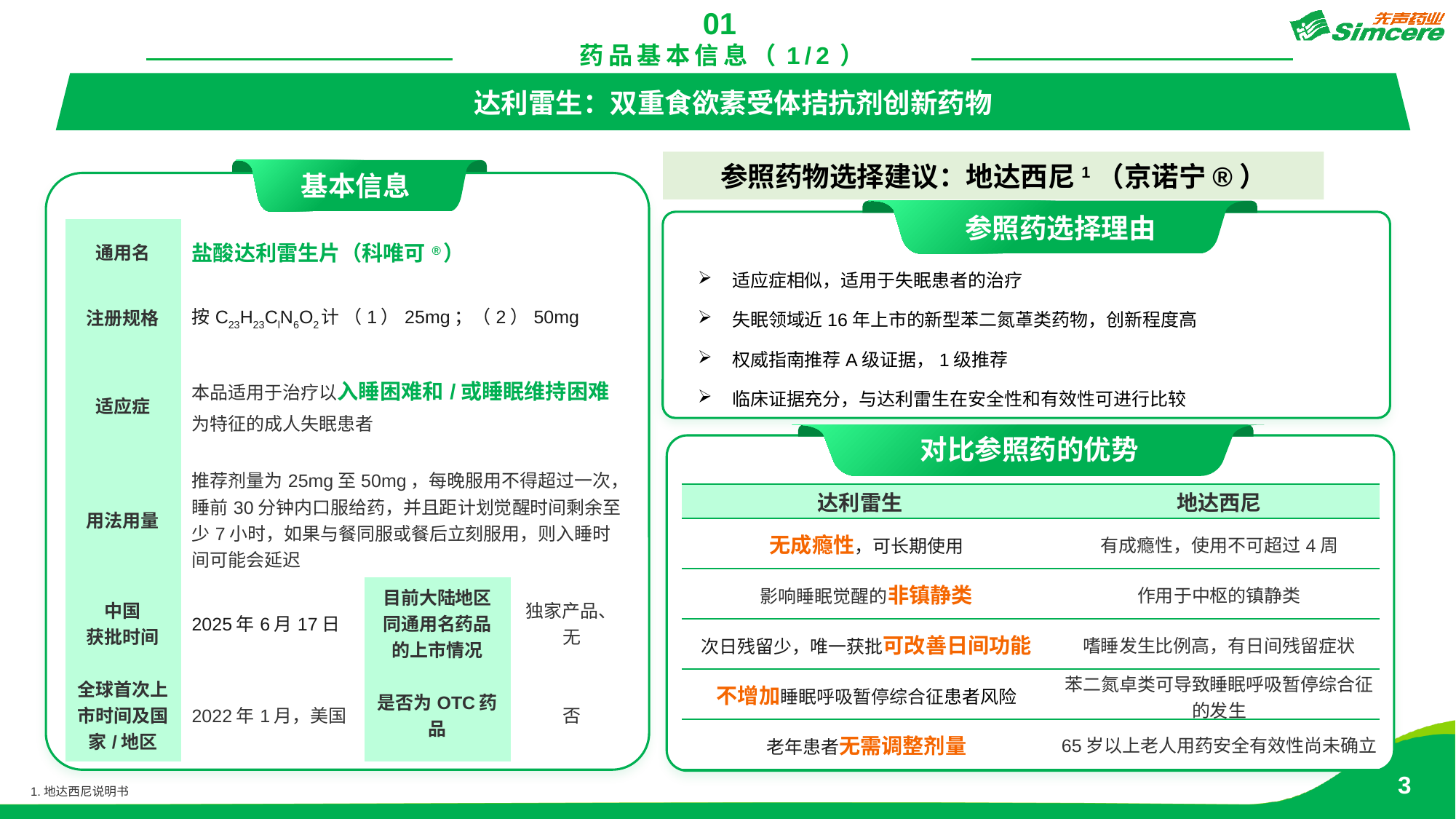

01
药品基本信息（1/2）
达利雷生：双重食欲素受体拮抗剂创新药物
参照药物选择建议：地达西尼1（京诺宁®）
基本信息

参照药选择理由

| 通用名 | 盐酸达利雷生片（科唯可®） |  |  |
| --- | --- | --- | --- |
| 注册规格 | 按C23H23ClN6O2计 （1）25mg；（2）50mg |  |  |
| 适应症 | 本品适用于治疗以入睡困难和/或睡眠维持困难为特征的成人失眠患者 |  |  |
| 用法用量 | 推荐剂量为25mg至50mg，每晚服用不得超过一次，睡前30分钟内口服给药，并且距计划觉醒时间剩余至少7小时，如果与餐同服或餐后立刻服用，则入睡时间可能会延迟 |  |  |
| 中国 获批时间 | 2025年6月17日 | 目前大陆地区同通用名药品的上市情况 | 独家产品、无 |
| 全球首次上市时间及国家/地区 | 2022年1月，美国 | 是否为OTC药品 | 否 |
适应症相似，适用于失眠患者的治疗
失眠领域近16年上市的新型苯二氮䓬类药物，创新程度高
权威指南推荐A级证据，1级推荐
临床证据充分，与达利雷生在安全性和有效性可进行比较

对比参照药的优势

| 达利雷生 |  | 地达西尼 |
| --- | --- | --- |
| 无成瘾性，可长期使用 |  | 有成瘾性，使用不可超过4周 |
| 影响睡眠觉醒的非镇静类 |  | 作用于中枢的镇静类 |
| 次日残留少，唯一获批可改善日间功能 |  | 嗜睡发生比例高，有日间残留症状 |
| 不增加睡眠呼吸暂停综合征患者风险 |  | 苯二氮卓类可导致睡眠呼吸暂停综合征的发生 |
| 老年患者无需调整剂量 |  | 65岁以上老人用药安全有效性尚未确立 |
1
3
1.地达西尼说明书